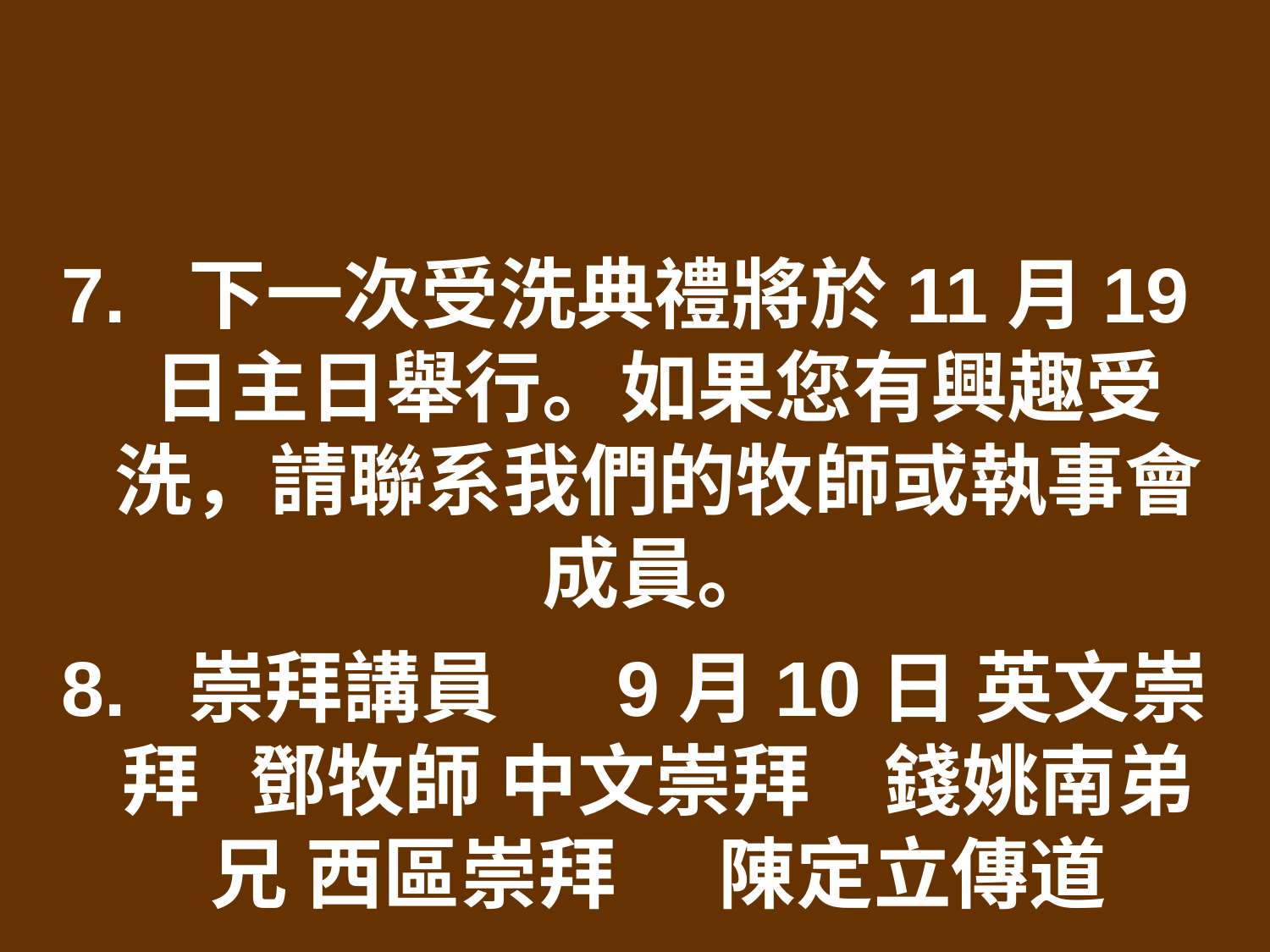

7.  下一次受洗典禮將於11月19日主日舉行。如果您有興趣受洗，請聯系我們的牧師或執事會成員。
8.  崇拜講員 	9月10日 英文崇拜	鄧牧師 中文崇拜	錢姚南弟兄 西區崇拜	陳定立傳道